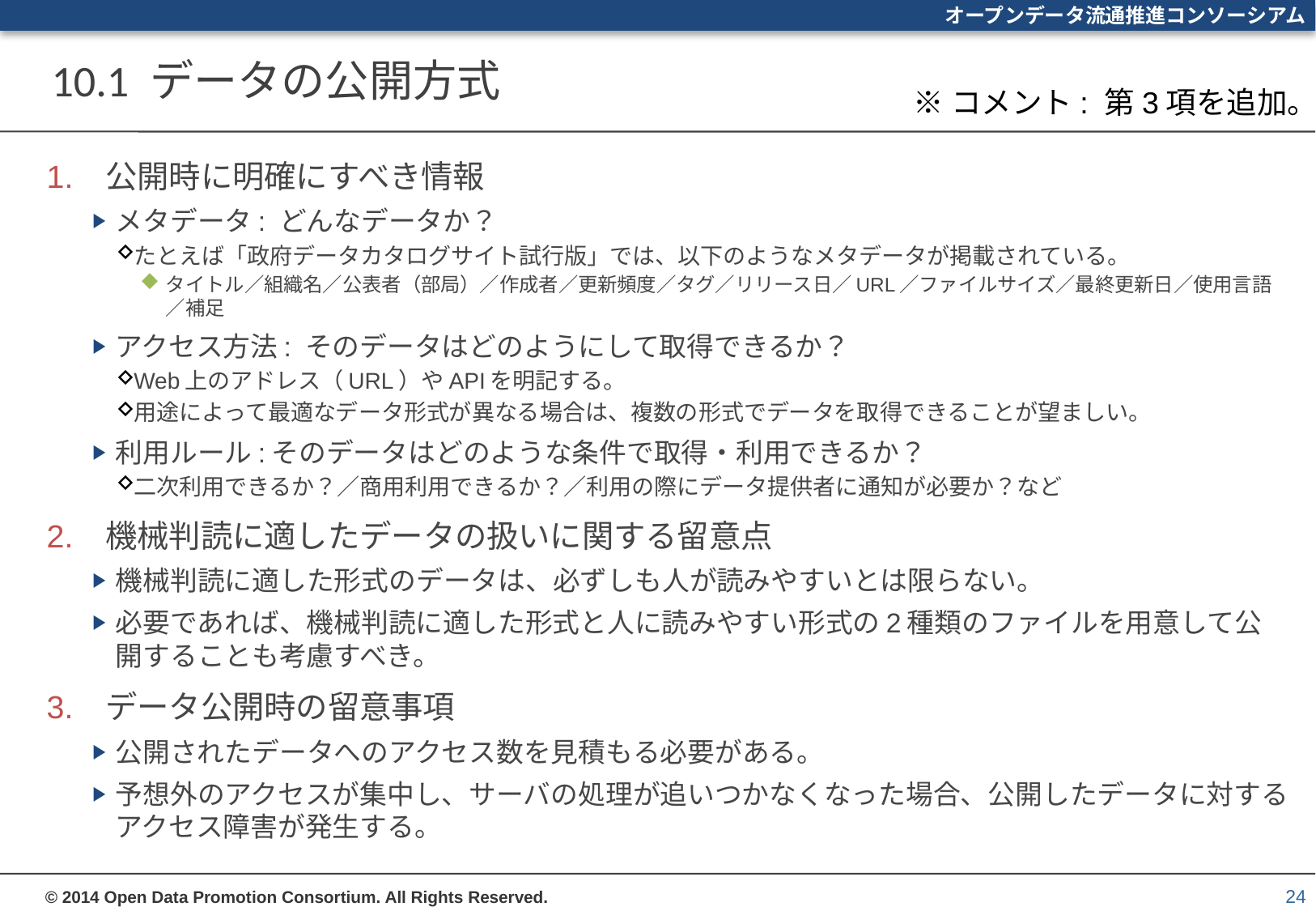

# 10.1 データの公開方式
※コメント: 第3項を追加。
公開時に明確にすべき情報
メタデータ: どんなデータか？
たとえば「政府データカタログサイト試行版」では、以下のようなメタデータが掲載されている。
タイトル／組織名／公表者（部局）／作成者／更新頻度／タグ／リリース日／URL／ファイルサイズ／最終更新日／使用言語／補足
アクセス方法: そのデータはどのようにして取得できるか？
Web上のアドレス（URL）やAPIを明記する。
用途によって最適なデータ形式が異なる場合は、複数の形式でデータを取得できることが望ましい。
利用ルール:そのデータはどのような条件で取得・利用できるか？
二次利用できるか？／商用利用できるか？／利用の際にデータ提供者に通知が必要か？など
機械判読に適したデータの扱いに関する留意点
機械判読に適した形式のデータは、必ずしも人が読みやすいとは限らない。
必要であれば、機械判読に適した形式と人に読みやすい形式の2種類のファイルを用意して公開することも考慮すべき。
データ公開時の留意事項
公開されたデータへのアクセス数を見積もる必要がある。
予想外のアクセスが集中し、サーバの処理が追いつかなくなった場合、公開したデータに対するアクセス障害が発生する。

24